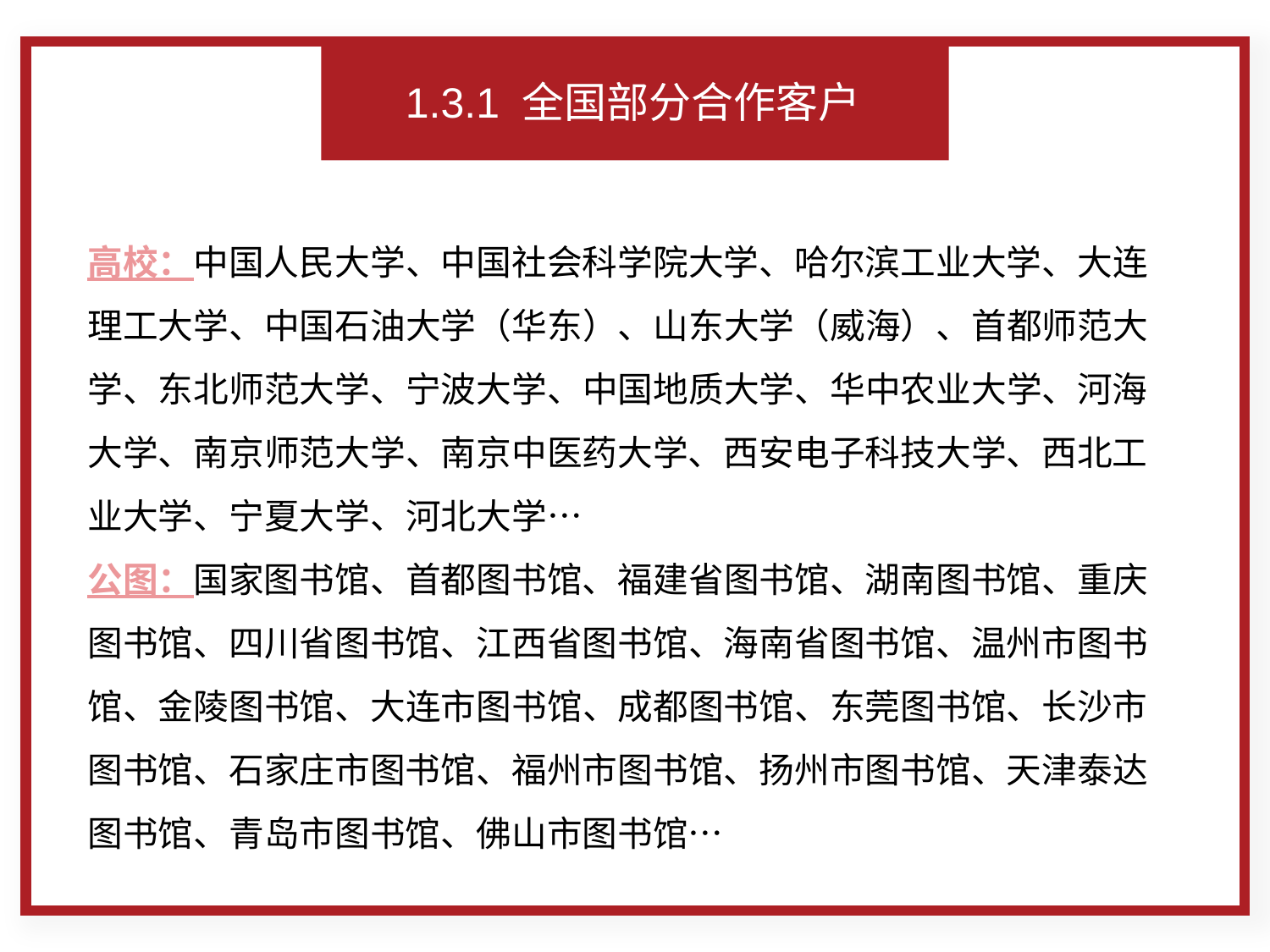

1.3.1 全国部分合作客户
高校：中国人民大学、中国社会科学院大学、哈尔滨工业大学、大连理工大学、中国石油大学（华东）、山东大学（威海）、首都师范大学、东北师范大学、宁波大学、中国地质大学、华中农业大学、河海大学、南京师范大学、南京中医药大学、西安电子科技大学、西北工业大学、宁夏大学、河北大学…
公图：国家图书馆、首都图书馆、福建省图书馆、湖南图书馆、重庆图书馆、四川省图书馆、江西省图书馆、海南省图书馆、温州市图书馆、金陵图书馆、大连市图书馆、成都图书馆、东莞图书馆、长沙市图书馆、石家庄市图书馆、福州市图书馆、扬州市图书馆、天津泰达图书馆、青岛市图书馆、佛山市图书馆…